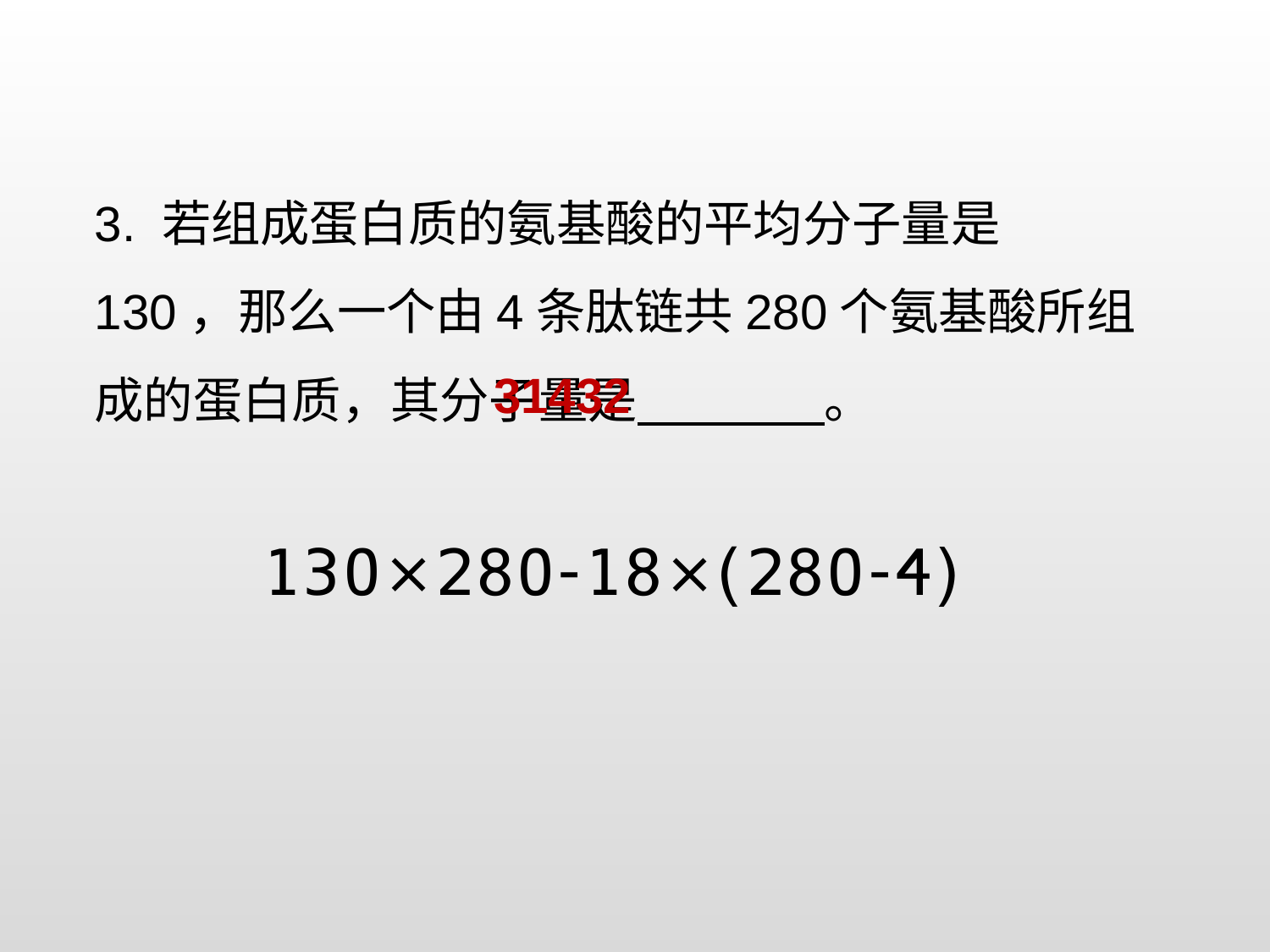

3. 若组成蛋白质的氨基酸的平均分子量是130，那么一个由4条肽链共280个氨基酸所组成的蛋白质，其分子量是                 。
31432
130×280-18×(280-4)